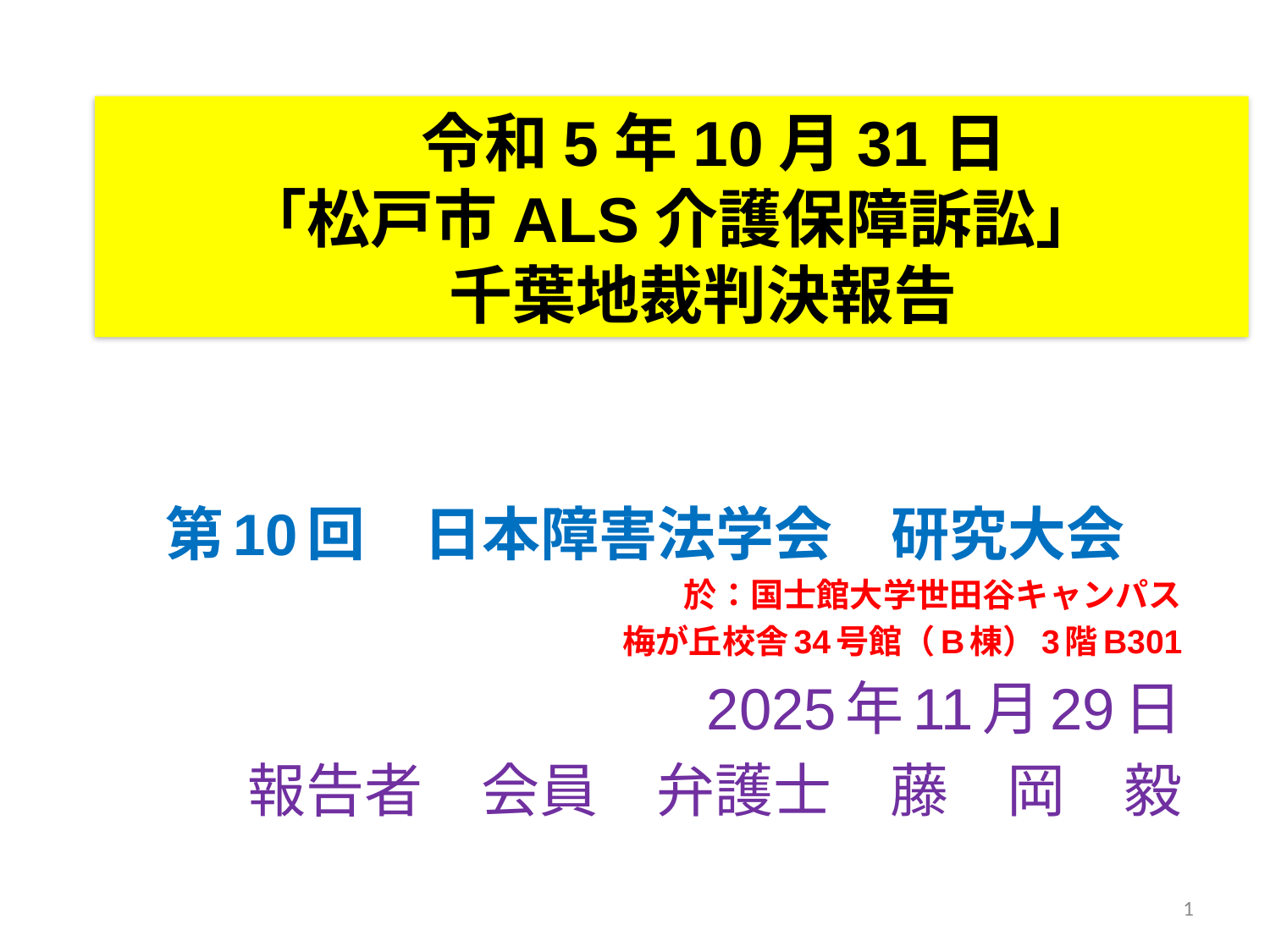

令和5年10月31日
「松戸市ALS介護保障訴訟」
　千葉地裁判決報告

第10回　日本障害法学会　研究大会
於：国士館大学世田谷キャンパス
梅が丘校舎34号館（B棟）3階B301
2025年11月29日
報告者　会員　弁護士　藤　岡　毅
1